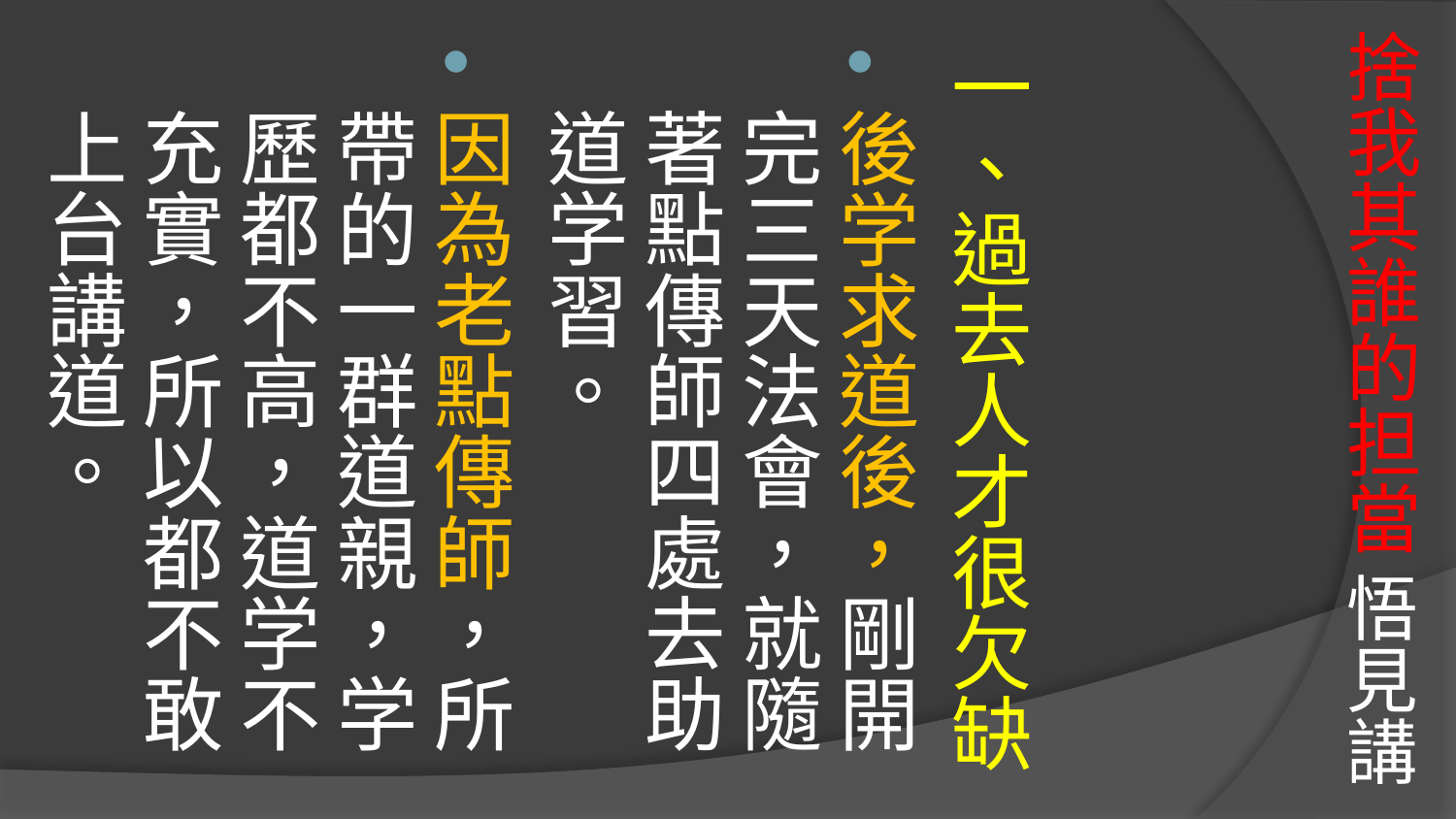

# 捨我其誰的担當 悟見講
一、過去人才很欠缺
後学求道後，剛開完三天法會，就隨著點傳師四處去助道学習。
因為老點傳師，所帶的一群道親，学歷都不高，道学不充實，所以都不敢上台講道。